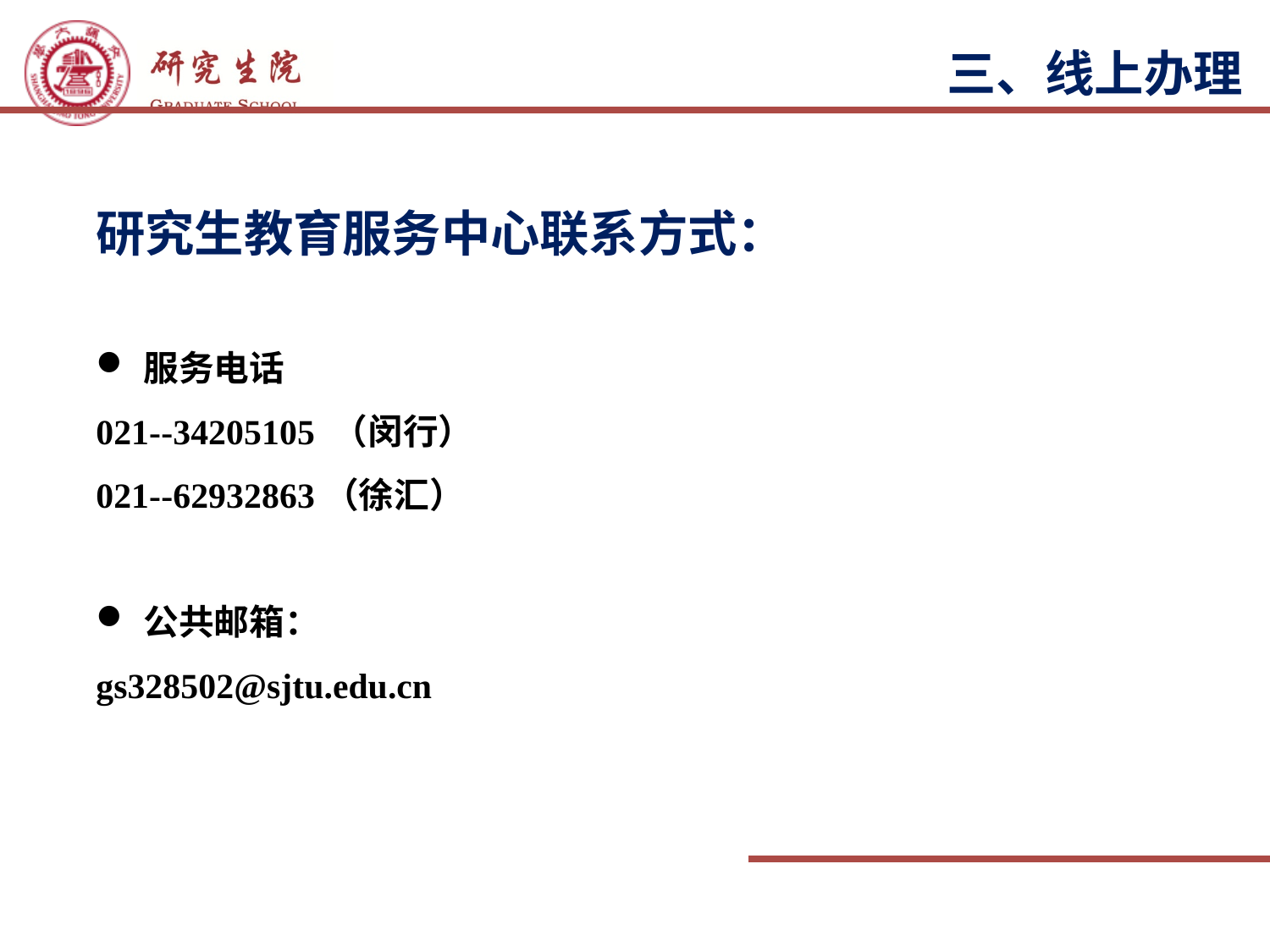

三、线上办理
研究生教育服务中心联系方式：

服务电话
021--34205105 （闵行）
021--62932863（徐汇）

公共邮箱：
gs328502@sjtu.edu.cn